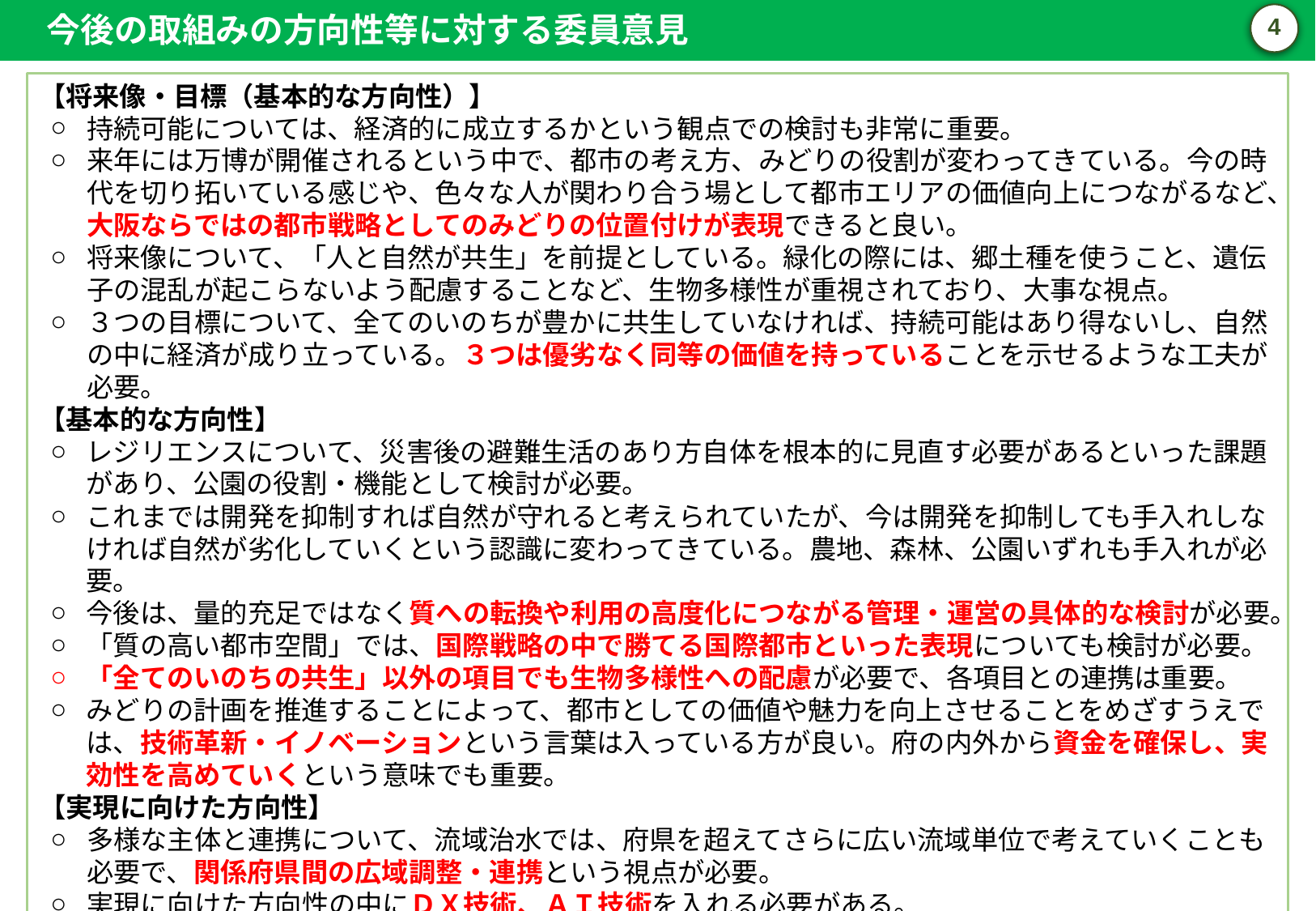

今後の取組みの方向性等に対する委員意見
4
【将来像・目標（基本的な方向性）】
持続可能については、経済的に成立するかという観点での検討も非常に重要。
来年には万博が開催されるという中で、都市の考え方、みどりの役割が変わってきている。今の時代を切り拓いている感じや、色々な人が関わり合う場として都市エリアの価値向上につながるなど、大阪ならではの都市戦略としてのみどりの位置付けが表現できると良い。
将来像について、「人と自然が共生」を前提としている。緑化の際には、郷土種を使うこと、遺伝子の混乱が起こらないよう配慮することなど、生物多様性が重視されており、大事な視点。
３つの目標について、全てのいのちが豊かに共生していなければ、持続可能はあり得ないし、自然の中に経済が成り立っている。３つは優劣なく同等の価値を持っていることを示せるような工夫が必要。
【基本的な方向性】
レジリエンスについて、災害後の避難生活のあり方自体を根本的に見直す必要があるといった課題があり、公園の役割・機能として検討が必要。
これまでは開発を抑制すれば自然が守れると考えられていたが、今は開発を抑制しても手入れしなければ自然が劣化していくという認識に変わってきている。農地、森林、公園いずれも手入れが必要。
今後は、量的充足ではなく質への転換や利用の高度化につながる管理・運営の具体的な検討が必要。
「質の高い都市空間」では、国際戦略の中で勝てる国際都市といった表現についても検討が必要。
「全てのいのちの共生」以外の項目でも生物多様性への配慮が必要で、各項目との連携は重要。
みどりの計画を推進することによって、都市としての価値や魅力を向上させることをめざすうえでは、技術革新・イノベーションという言葉は入っている方が良い。府の内外から資金を確保し、実効性を高めていくという意味でも重要。
【実現に向けた方向性】
多様な主体と連携について、流域治水では、府県を超えてさらに広い流域単位で考えていくことも必要で、関係府県間の広域調整・連携という視点が必要。
実現に向けた方向性の中にＤＸ技術、ＡＩ技術を入れる必要がある。